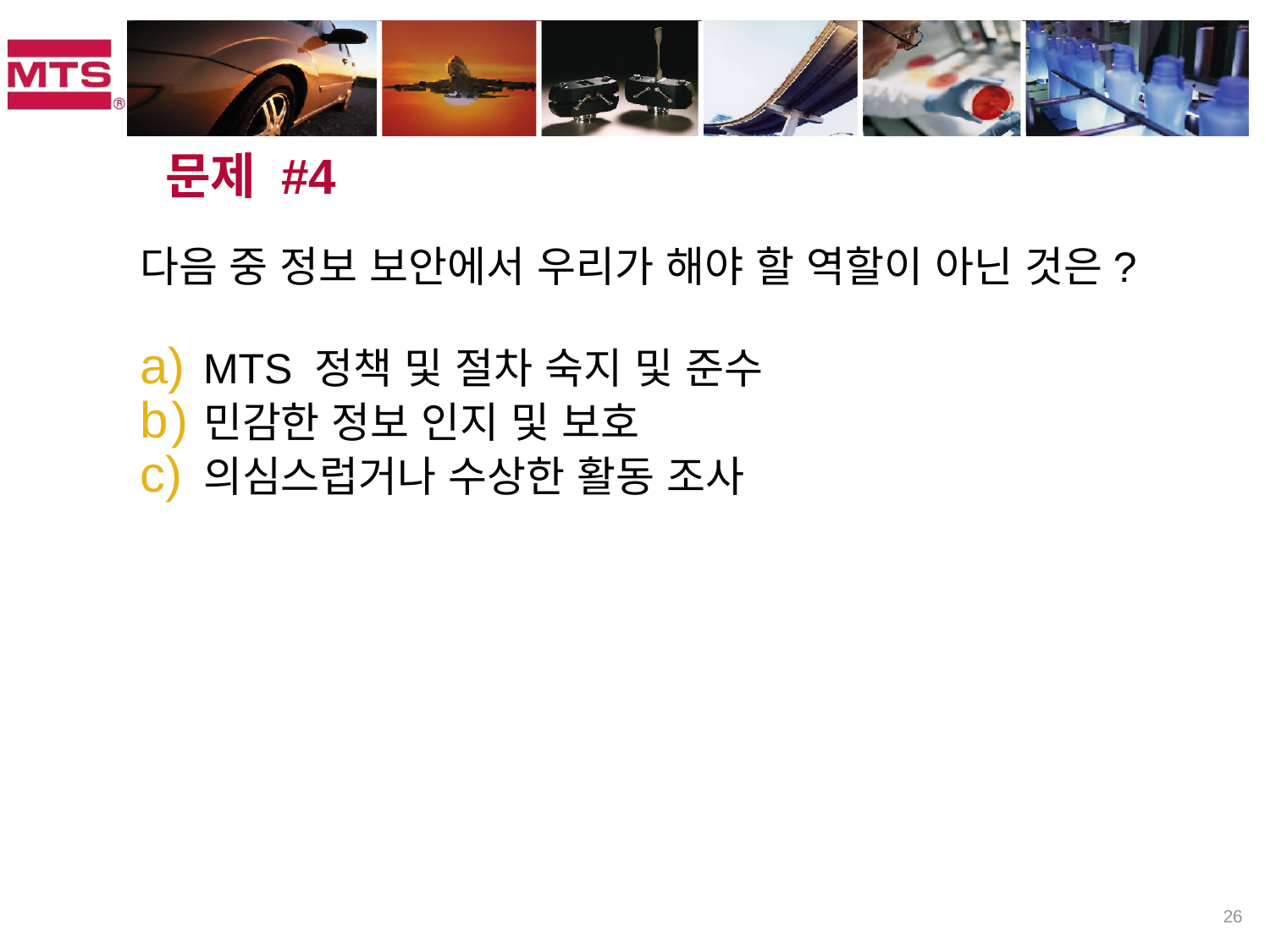

# 문제 #4
다음 중 정보 보안에서 우리가 해야 할 역할이 아닌 것은?

MTS 정책 및 절차 숙지 및 준수
민감한 정보 인지 및 보호
의심스럽거나 수상한 활동 조사

26